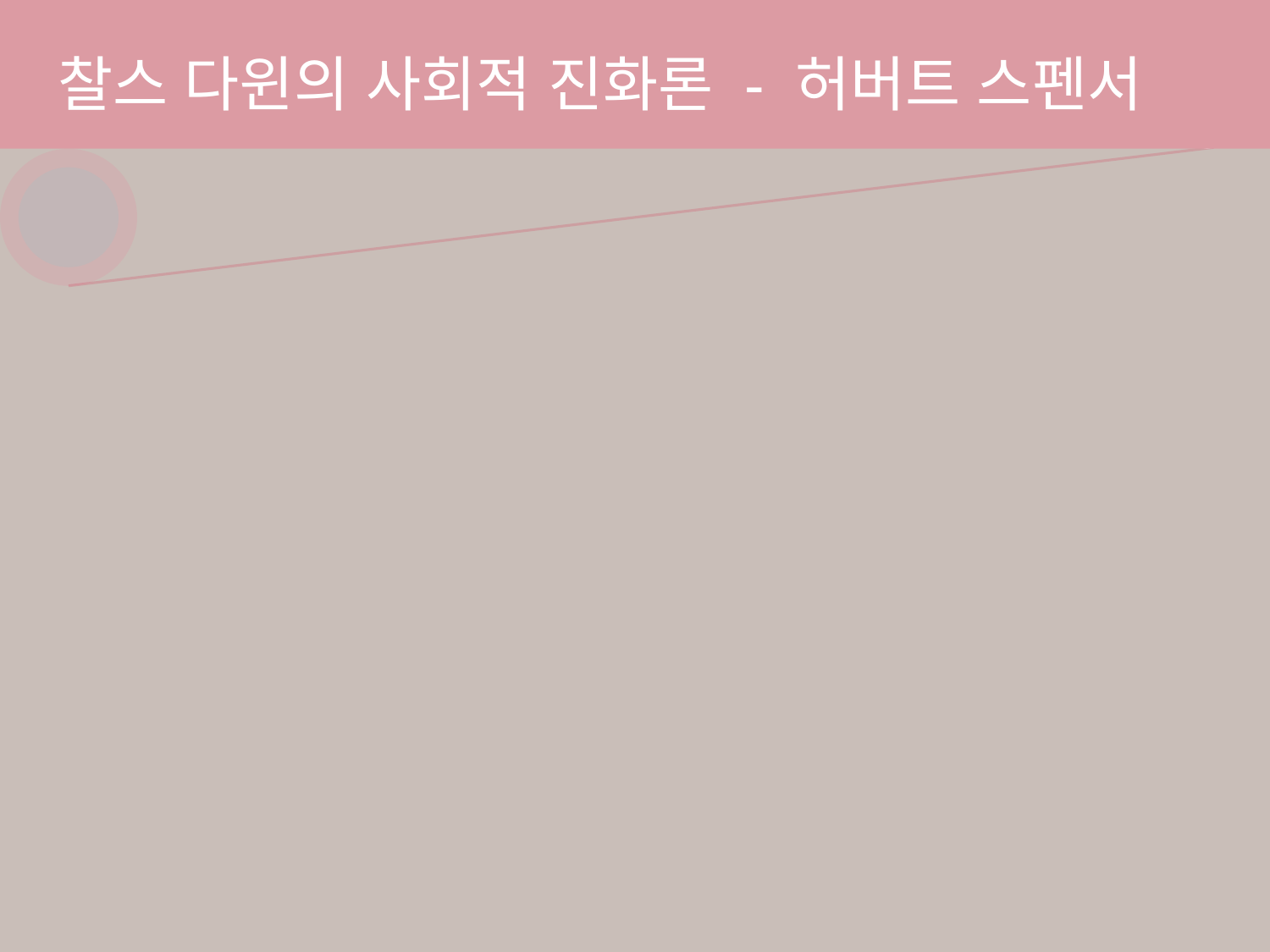

# 찰스 다윈의 사회적 진화론 - 허버트 스펜서